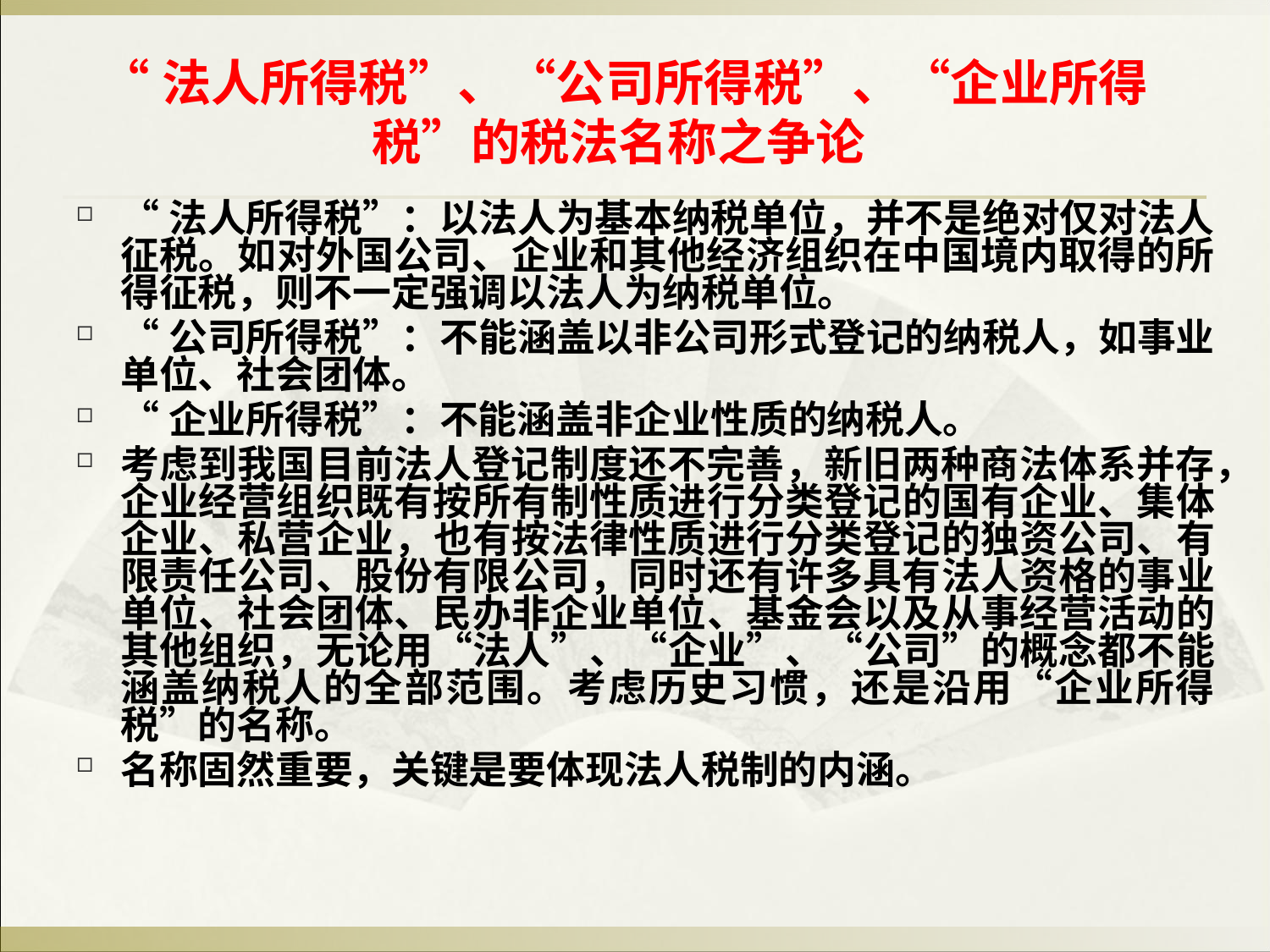

“法人所得税”、“公司所得税”、“企业所得税”的税法名称之争论
“法人所得税”：以法人为基本纳税单位，并不是绝对仅对法人征税。如对外国公司、企业和其他经济组织在中国境内取得的所得征税，则不一定强调以法人为纳税单位。
“公司所得税”：不能涵盖以非公司形式登记的纳税人，如事业单位、社会团体。
“企业所得税”：不能涵盖非企业性质的纳税人。
考虑到我国目前法人登记制度还不完善，新旧两种商法体系并存，企业经营组织既有按所有制性质进行分类登记的国有企业、集体企业、私营企业，也有按法律性质进行分类登记的独资公司、有限责任公司、股份有限公司，同时还有许多具有法人资格的事业单位、社会团体、民办非企业单位、基金会以及从事经营活动的其他组织，无论用“法人”、“企业”、“公司”的概念都不能涵盖纳税人的全部范围。考虑历史习惯，还是沿用“企业所得税”的名称。
名称固然重要，关键是要体现法人税制的内涵。